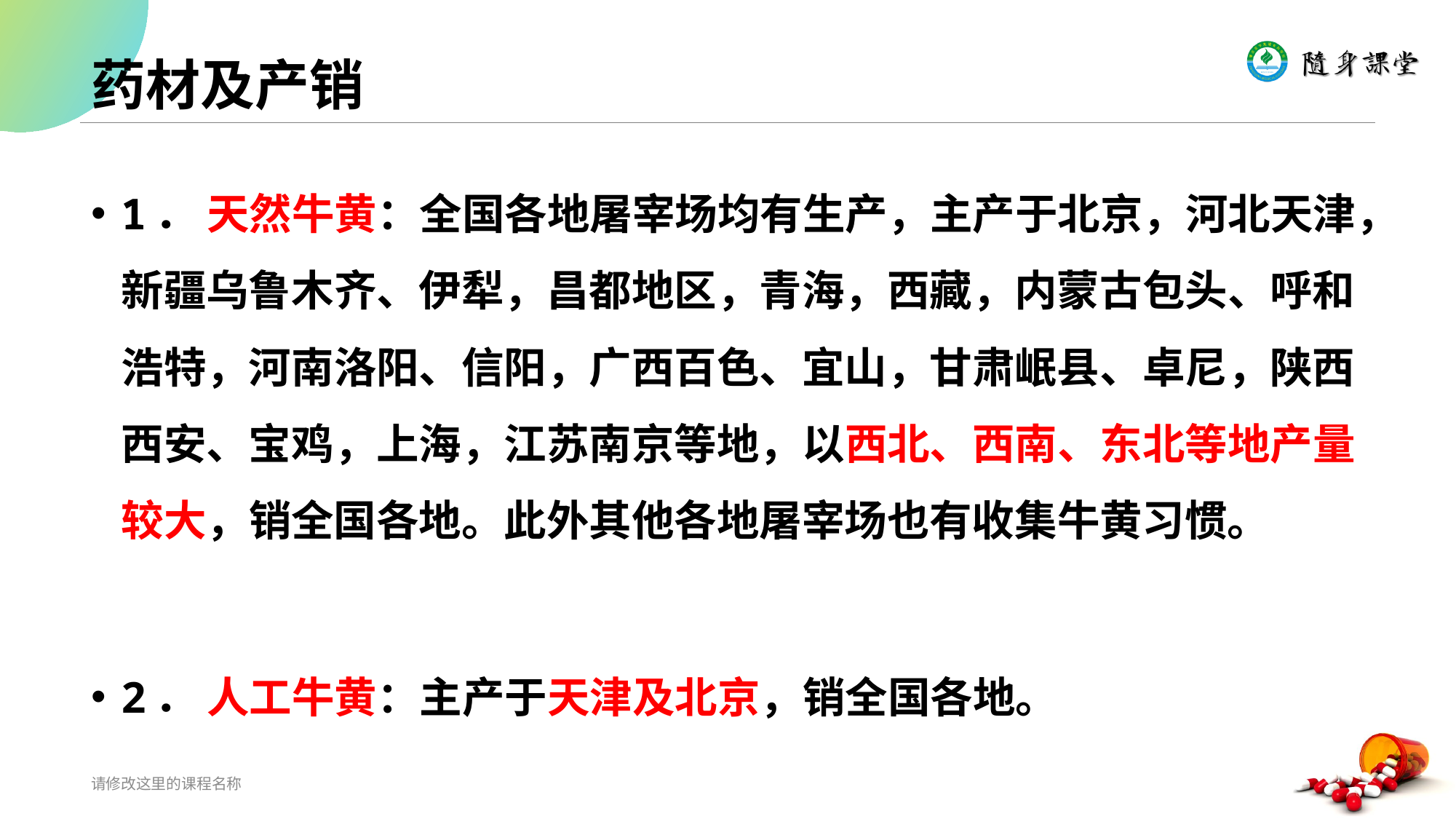

# 药材及产销
1． 天然牛黄：全国各地屠宰场均有生产，主产于北京，河北天津，新疆乌鲁木齐、伊犁，昌都地区，青海，西藏，内蒙古包头、呼和浩特，河南洛阳、信阳，广西百色、宜山，甘肃岷县、卓尼，陕西西安、宝鸡，上海，江苏南京等地，以西北、西南、东北等地产量较大，销全国各地。此外其他各地屠宰场也有收集牛黄习惯。

2． 人工牛黄：主产于天津及北京，销全国各地。

请修改这里的课程名称
10